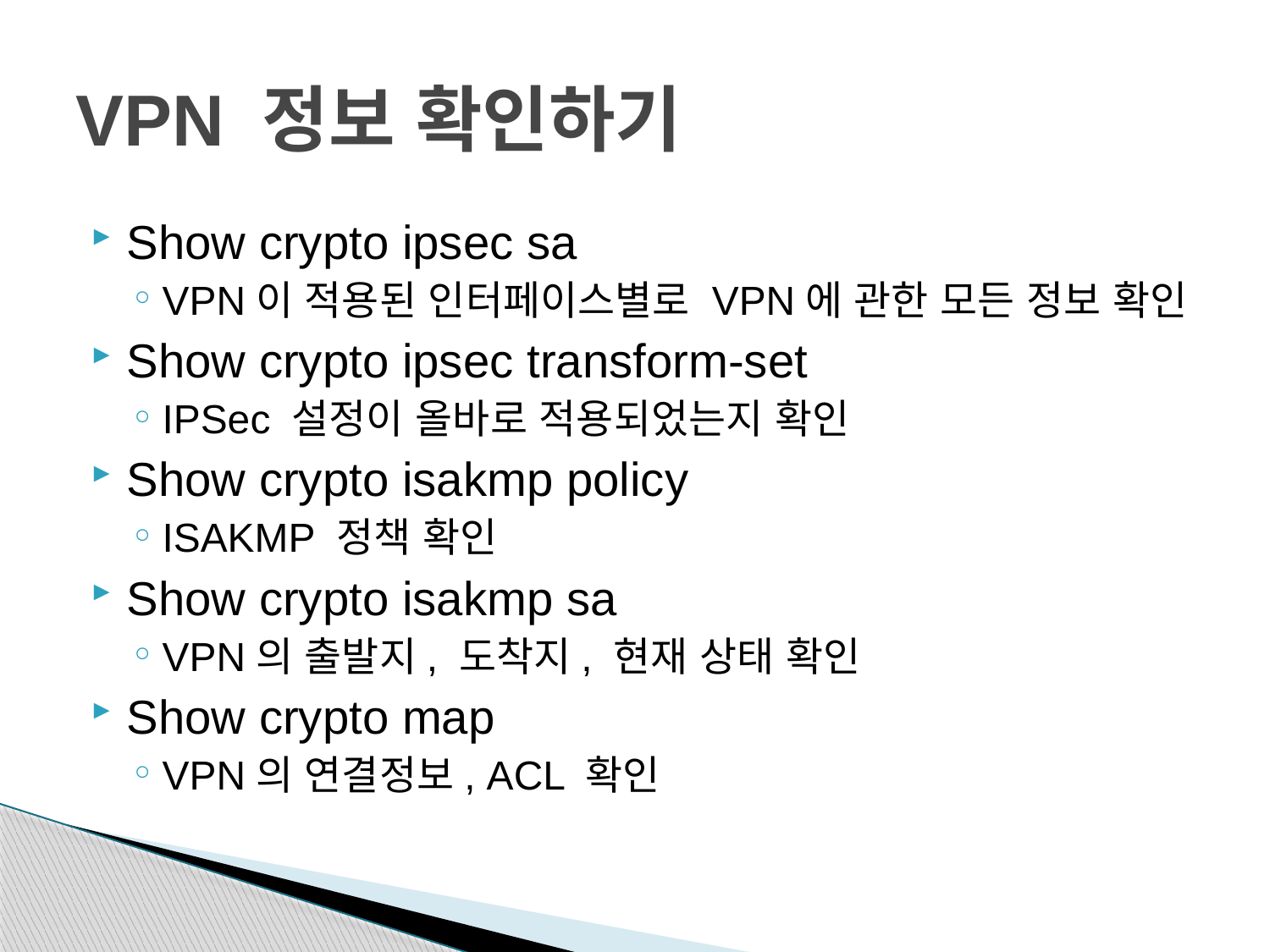

# VPN 정보 확인하기
Show crypto ipsec sa
VPN이 적용된 인터페이스별로 VPN에 관한 모든 정보 확인
Show crypto ipsec transform-set
IPSec 설정이 올바로 적용되었는지 확인
Show crypto isakmp policy
ISAKMP 정책 확인
Show crypto isakmp sa
VPN의 출발지, 도착지, 현재 상태 확인
Show crypto map
VPN의 연결정보, ACL 확인